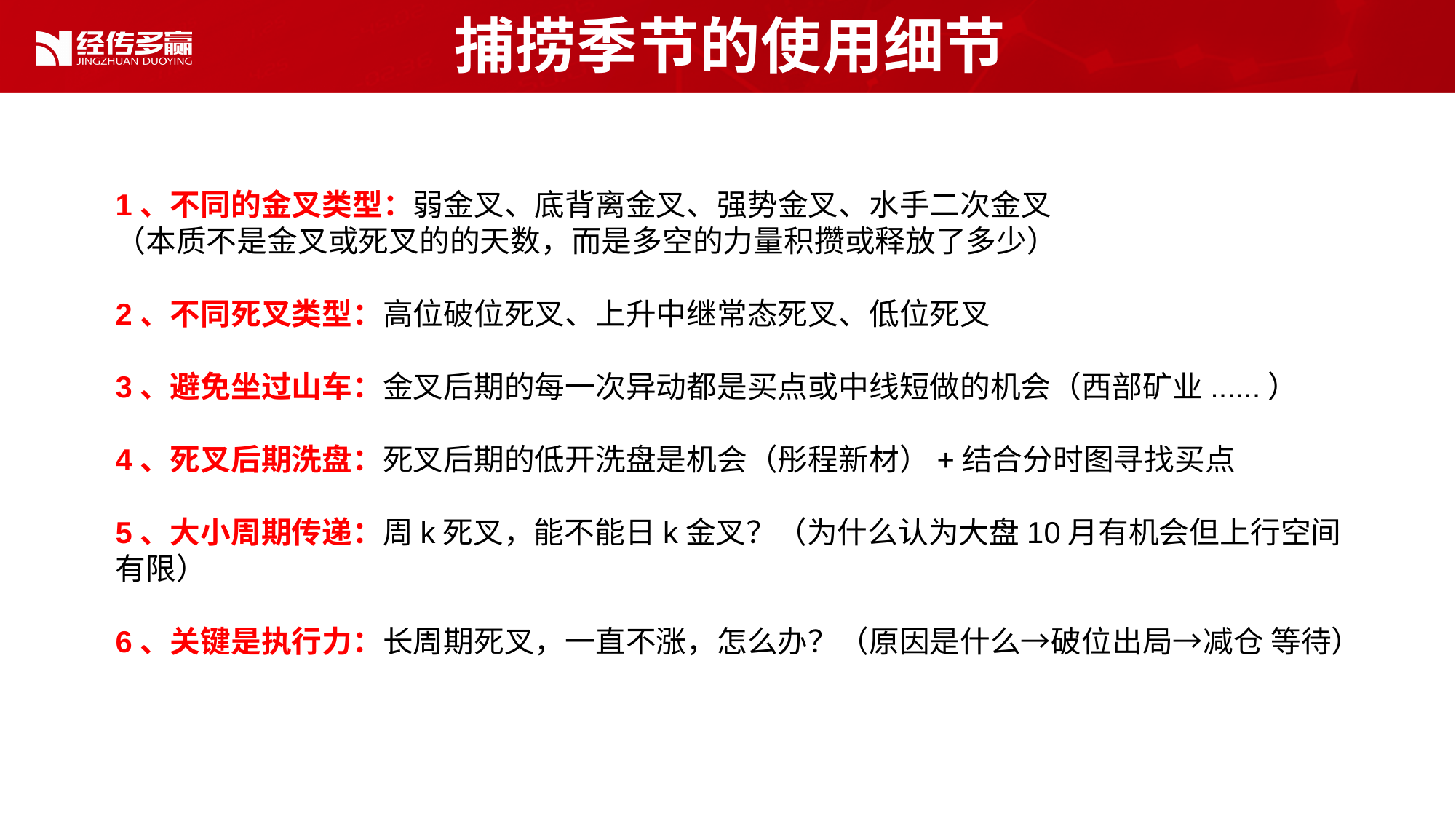

捕捞季节的使用细节
1、不同的金叉类型：弱金叉、底背离金叉、强势金叉、水手二次金叉
（本质不是金叉或死叉的的天数，而是多空的力量积攒或释放了多少）

2、不同死叉类型：高位破位死叉、上升中继常态死叉、低位死叉

3、避免坐过山车：金叉后期的每一次异动都是买点或中线短做的机会（西部矿业......）

4、死叉后期洗盘：死叉后期的低开洗盘是机会（彤程新材）+结合分时图寻找买点

5、大小周期传递：周k死叉，能不能日k金叉？（为什么认为大盘10月有机会但上行空间有限）

6、关键是执行力：长周期死叉，一直不涨，怎么办？（原因是什么→破位出局→减仓 等待）